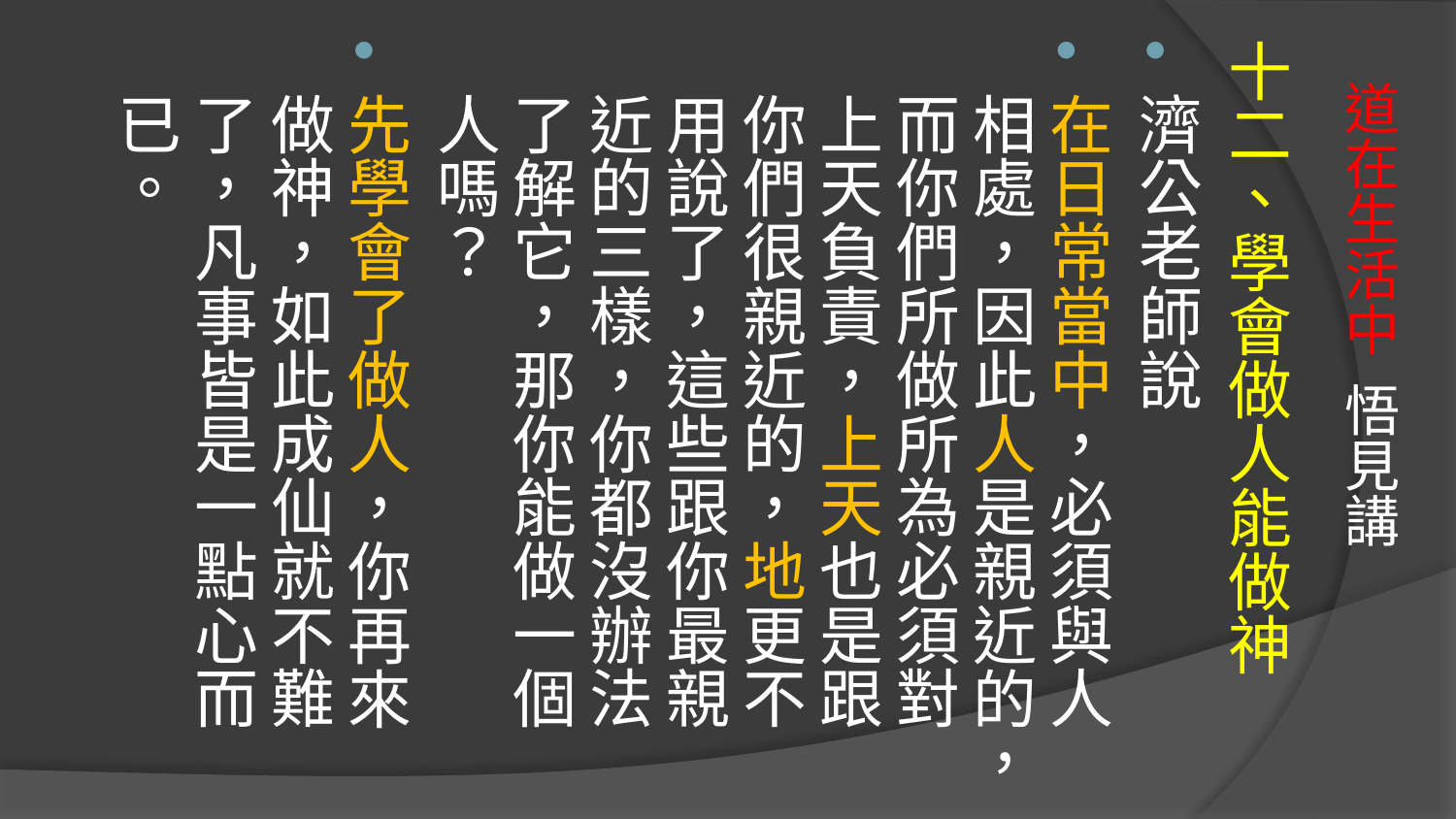

十二、學會做人能做神
濟公老師說
在日常當中，必須與人相處，因此人是親近的，而你們所做所為必須對上天負責，上天也是跟你們很親近的，地更不用說了，這些跟你最親近的三樣，你都沒辦法了解它，那你能做一個人嗎？
先學會了做人，你再來做神，如此成仙就不難了，凡事皆是一點心而已。

# 道在生活中  悟見講